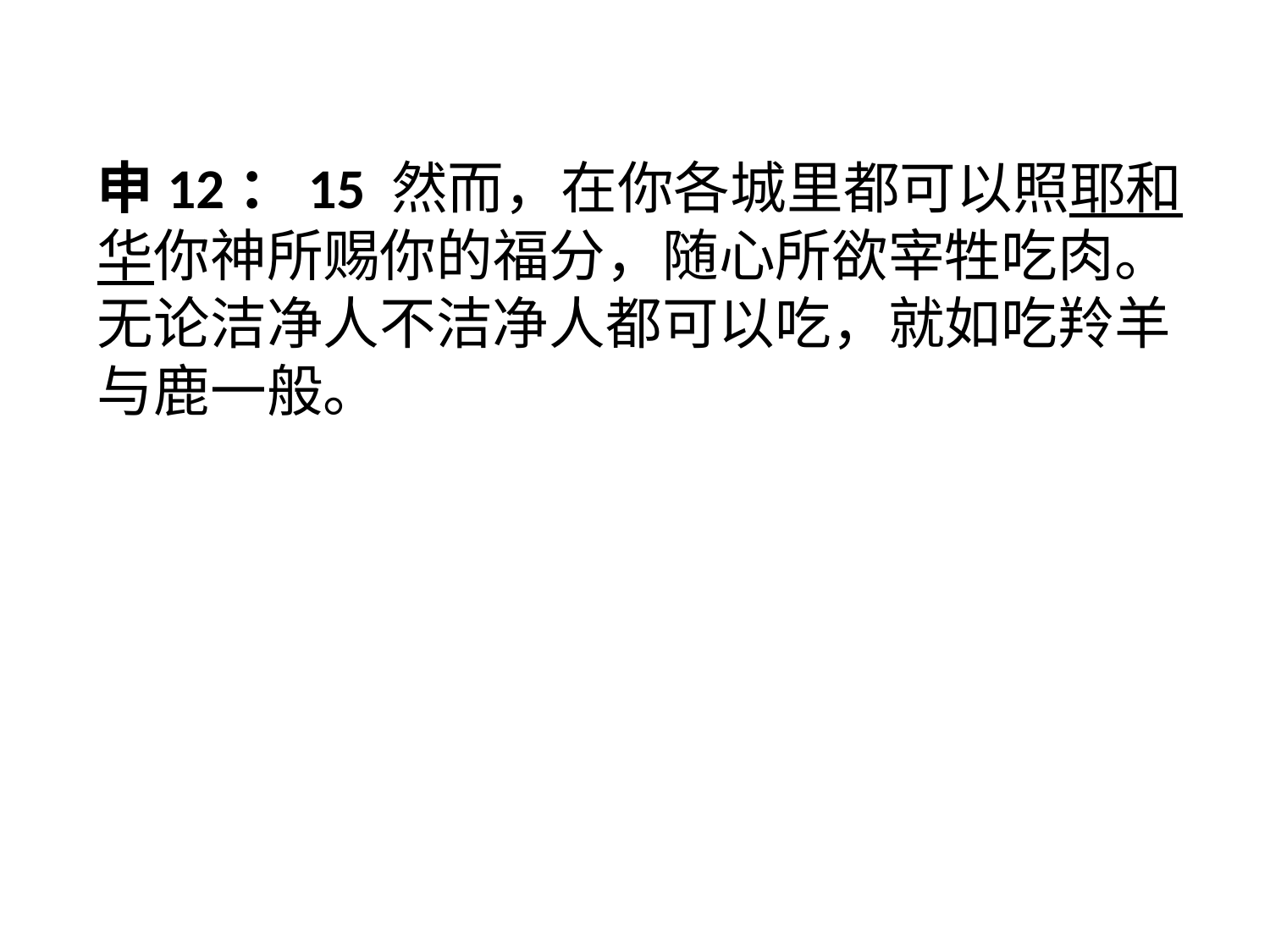

申12：15 然而，在你各城里都可以照耶和华你神所赐你的福分，随心所欲宰牲吃肉。无论洁净人不洁净人都可以吃，就如吃羚羊与鹿一般。